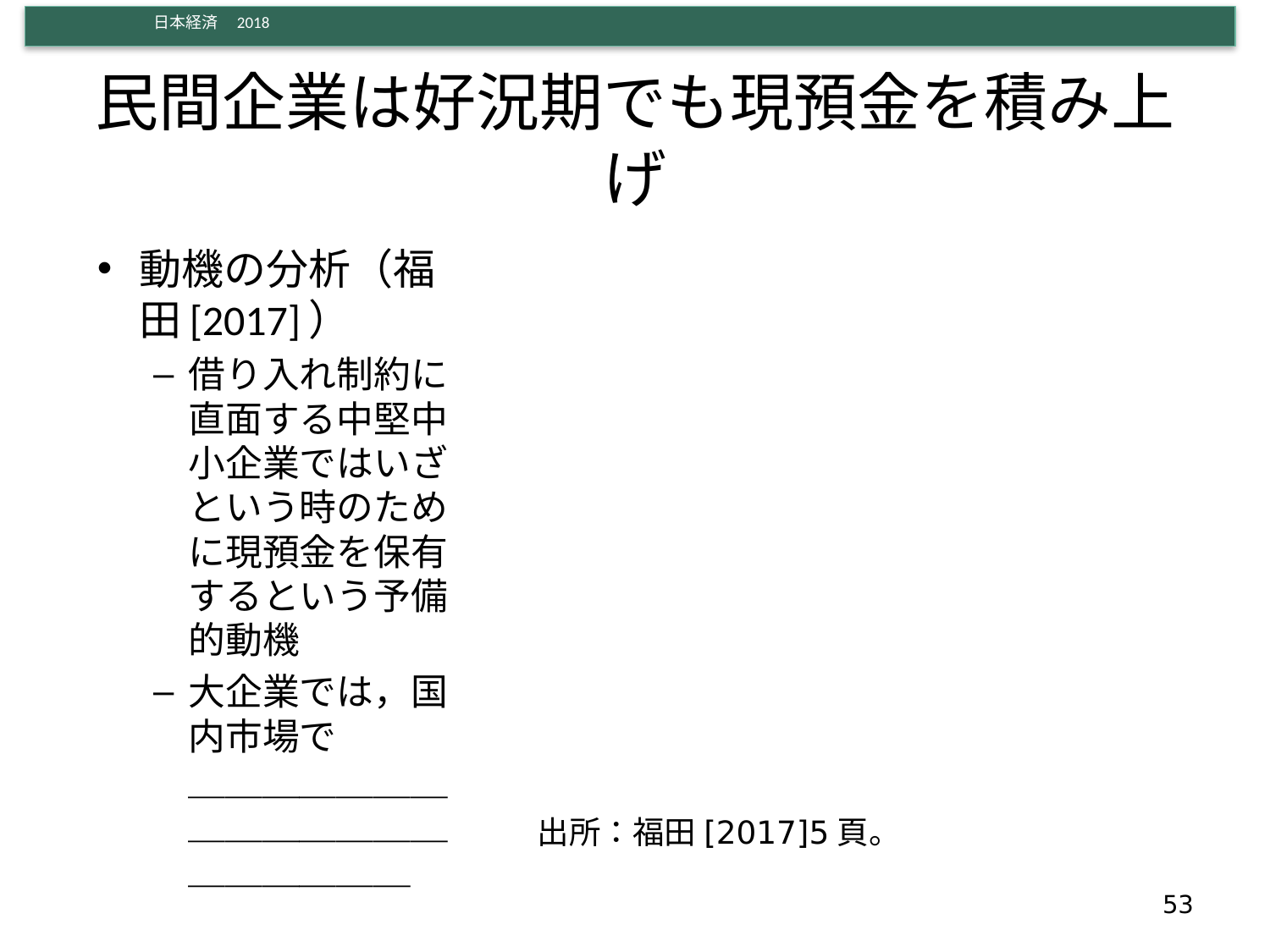

# 民間企業は好況期でも現預金を積み上げ
動機の分析（福田[2017]）
借り入れ制約に直面する中堅中小企業ではいざという時のために現預金を保有するという予備的動機
大企業では，国内市場で
＿＿＿＿＿＿＿＿＿＿＿＿＿＿＿＿＿＿＿＿
出所：福田[2017]5頁。
53